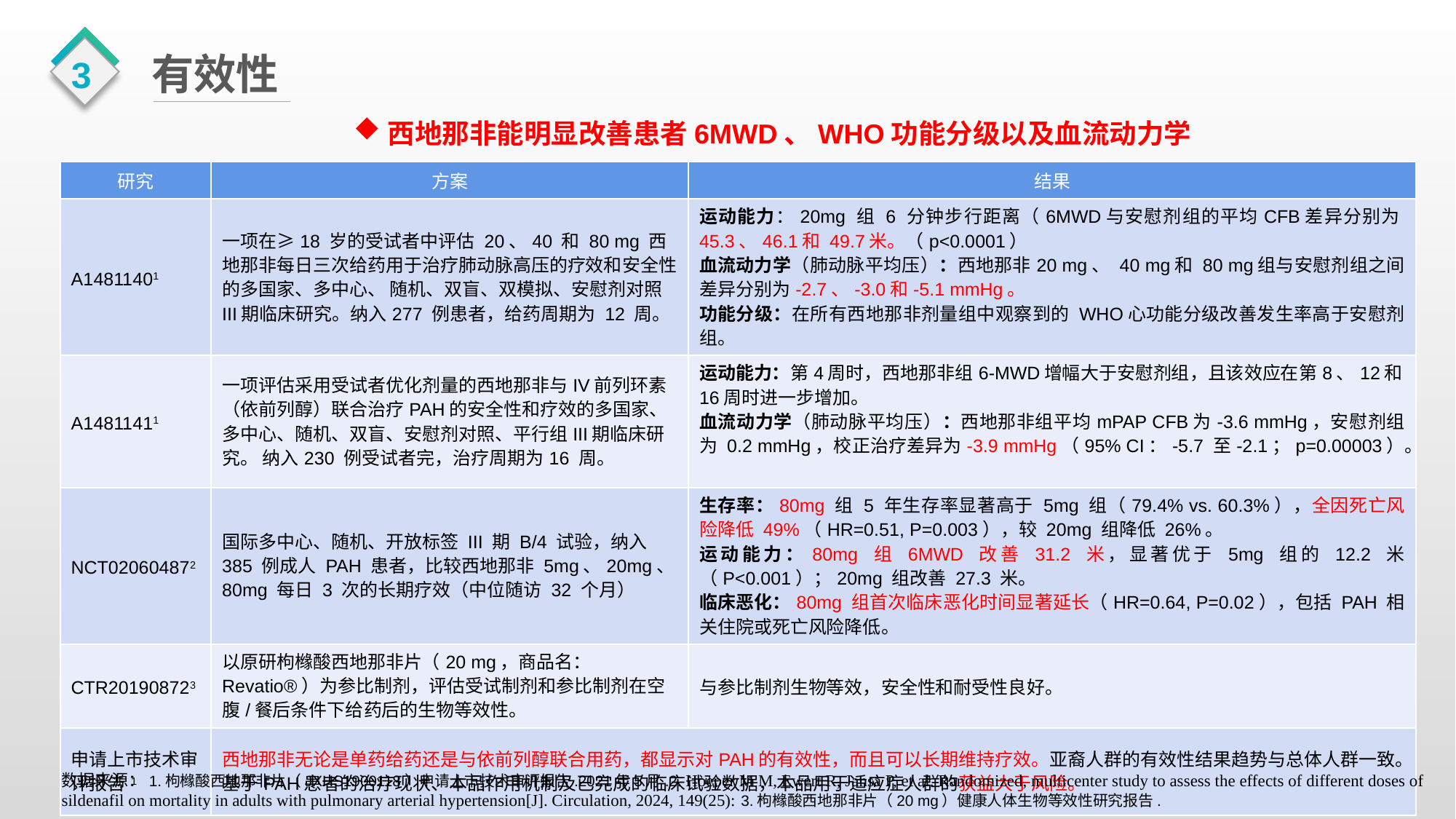

3
有效性
西地那非能明显改善患者6MWD、WHO功能分级以及血流动力学
| 研究 | 方案 | 结果 |
| --- | --- | --- |
| A14811401 | 一项在≥18 岁的受试者中评估 20、40 和 80 mg 西 地那非每日三次给药用于治疗肺动脉高压的疗效和安全性的多国家、多中心、 随机、双盲、双模拟、安慰剂对照III期临床研究。纳入277 例患者，给药周期为 12 周。 | 运动能力：20mg 组 6 分钟步行距离（6MWD与安慰剂组的平均CFB差异分别为45.3、46.1和 49.7米。（p<0.0001） 血流动力学（肺动脉平均压）：西地那非20 mg、 40 mg和 80 mg组与安慰剂组之间差异分别为-2.7、-3.0和-5.1 mmHg。 功能分级：在所有西地那非剂量组中观察到的 WHO心功能分级改善发生率高于安慰剂组。 |
| A14811411 | 一项评估采用受试者优化剂量的西地那非与IV前列环素（依前列醇）联合治疗PAH的安全性和疗效的多国家、多中心、随机、双盲、安慰剂对照、平行组III期临床研究。 纳入230 例受试者完，治疗周期为16 周。 | 运动能力：第4周时，西地那非组6-MWD增幅大于安慰剂组，且该效应在第8、12和16周时进一步增加。 血流动力学（肺动脉平均压）：西地那非组平均mPAP CFB为-3.6 mmHg，安慰剂组为 0.2 mmHg，校正治疗差异为-3.9 mmHg（95% CI：-5.7 至-2.1；p=0.00003）。 |
| NCT020604872 | 国际多中心、随机、开放标签 III 期 B/4 试验，纳入 385 例成人 PAH 患者，比较西地那非 5mg、20mg、80mg 每日 3 次的长期疗效（中位随访 32 个月） | 生存率：80mg 组 5 年生存率显著高于 5mg 组（79.4% vs. 60.3%），全因死亡风险降低 49%（HR=0.51, P=0.003），较 20mg 组降低 26%。 运动能力：80mg 组 6MWD 改善 31.2 米，显著优于 5mg 组的 12.2 米（P<0.001）；20mg 组改善 27.3 米。 临床恶化：80mg 组首次临床恶化时间显著延长（HR=0.64, P=0.02），包括 PAH 相关住院或死亡风险降低。 |
| CTR201908723 | 以原研枸橼酸西地那非片（20 mg，商品名：Revatio®）为参比制剂，评估受试制剂和参比制剂在空腹/餐后条件下给药后的生物等效性。 | 与参比制剂生物等效，安全性和耐受性良好。 |
| 申请上市技术审评报告1 | 西地那非无论是单药给药还是与依前列醇联合用药，都显示对PAH的有效性，而且可以长期维持疗效。亚裔人群的有效性结果趋势与总体人群一致。基于PAH患者的治疗现状、本品作用机制及已完成的临床试验数据，本品用于适应症人群的获益大于风险。 |  |
数据来源：1.枸橼酸西地那非片（JXHS1900118）申请上市技术审评报告.2021年5月.2. Hoeper M M, Ewert R, Jansa P, et al. Randomized, multicenter study to assess the effects of different doses of sildenafil on mortality in adults with pulmonary arterial hypertension[J]. Circulation, 2024, 149(25): 3.枸橼酸西地那非片（20 mg）健康人体生物等效性研究报告.